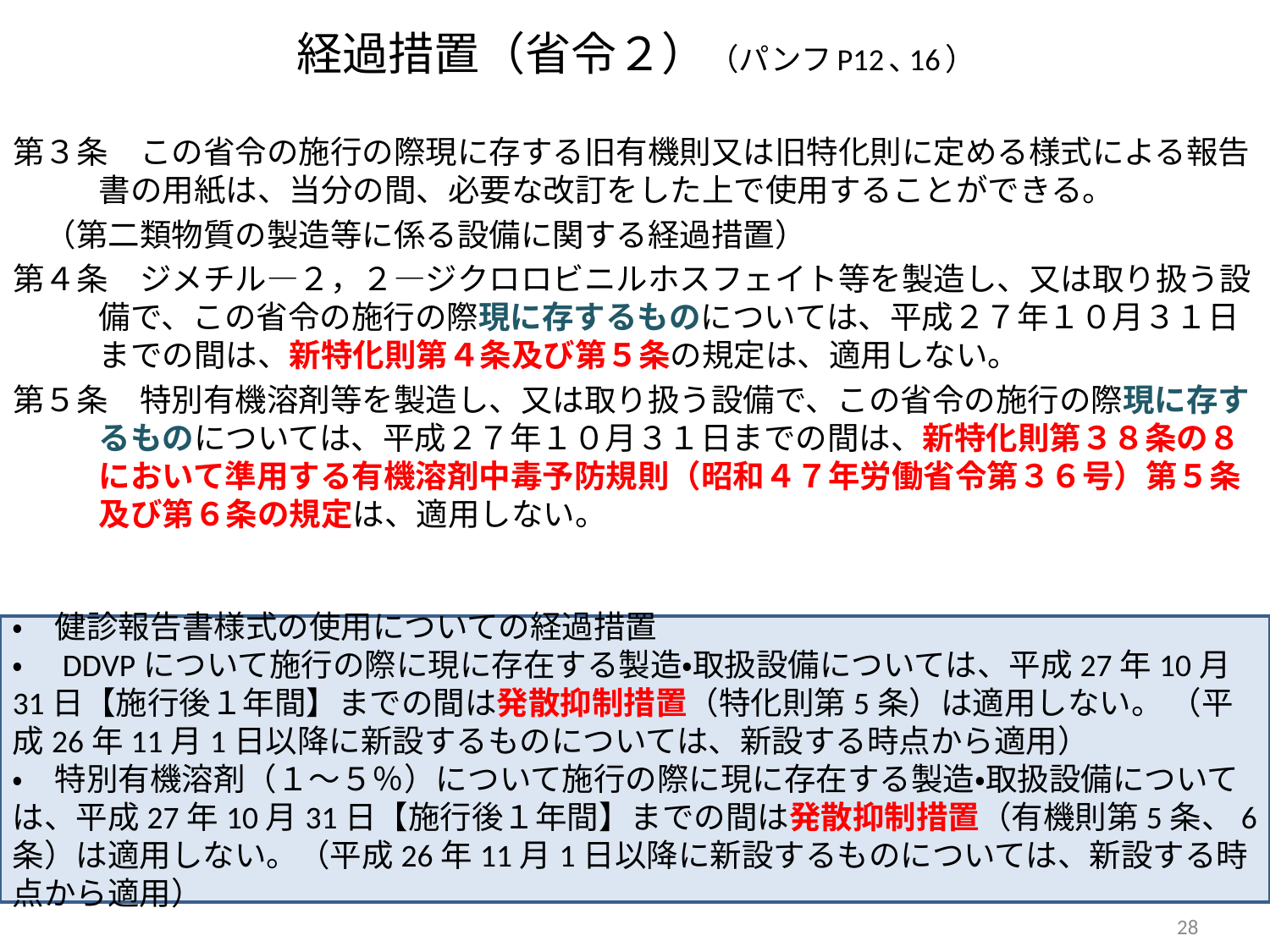

# 経過措置（省令２）（パンフP12､16）
第３条　この省令の施行の際現に存する旧有機則又は旧特化則に定める様式による報告書の用紙は、当分の間、必要な改訂をした上で使用することができる。
　（第二類物質の製造等に係る設備に関する経過措置）
第４条　ジメチル―２，２―ジクロロビニルホスフェイト等を製造し、又は取り扱う設備で、この省令の施行の際現に存するものについては、平成２７年１０月３１日までの間は、新特化則第４条及び第５条の規定は、適用しない。
第５条　特別有機溶剤等を製造し、又は取り扱う設備で、この省令の施行の際現に存するものについては、平成２７年１０月３１日までの間は、新特化則第３８条の８において準用する有機溶剤中毒予防規則（昭和４７年労働省令第３６号）第５条及び第６条の規定は、適用しない。
・　健診報告書様式の使用についての経過措置
・　DDVPについて施行の際に現に存在する製造・取扱設備については、平成27年10月31日【施行後１年間】までの間は発散抑制措置（特化則第5条）は適用しない。 （平成26年11月1日以降に新設するものについては、新設する時点から適用）
・　特別有機溶剤（１～５％）について施行の際に現に存在する製造・取扱設備については、平成27年10月31日【施行後１年間】までの間は発散抑制措置（有機則第5条、6条）は適用しない。（平成26年11月1日以降に新設するものについては、新設する時点から適用）
28